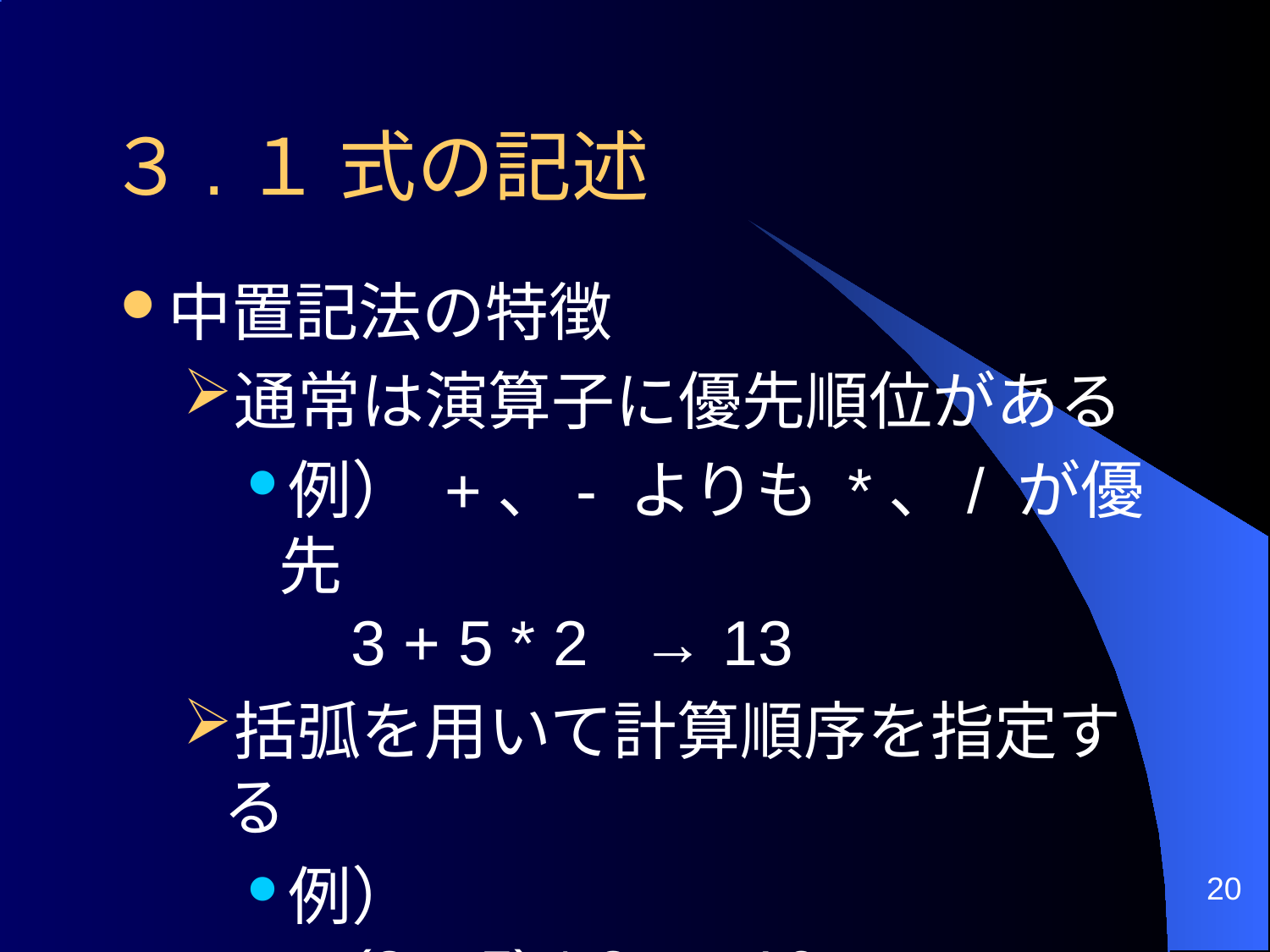

# ３.１ 式の記述
中置記法の特徴
通常は演算子に優先順位がある
例） +、- よりも *、/ が優先
    3 + 5 * 2   → 13
括弧を用いて計算順序を指定する
例）
    (3 + 5) * 2  → 16
20